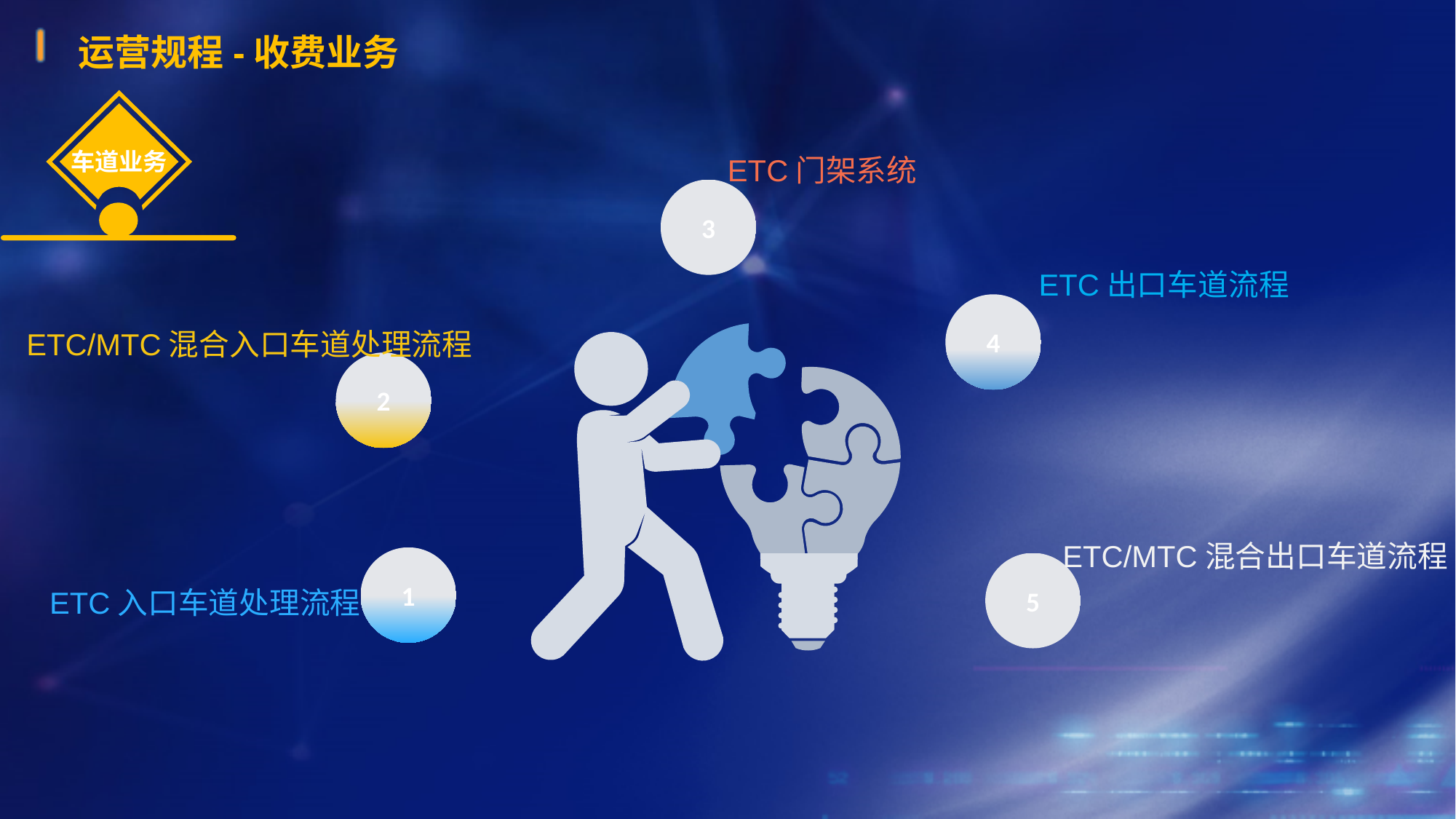

运营规程-收费业务
车道业务
ETC门架系统
3

ETC出口车道流程
4
ETC/MTC混合入口车道处理流程

2
ETC/MTC混合出口车道流程
1
5
ETC入口车道处理流程